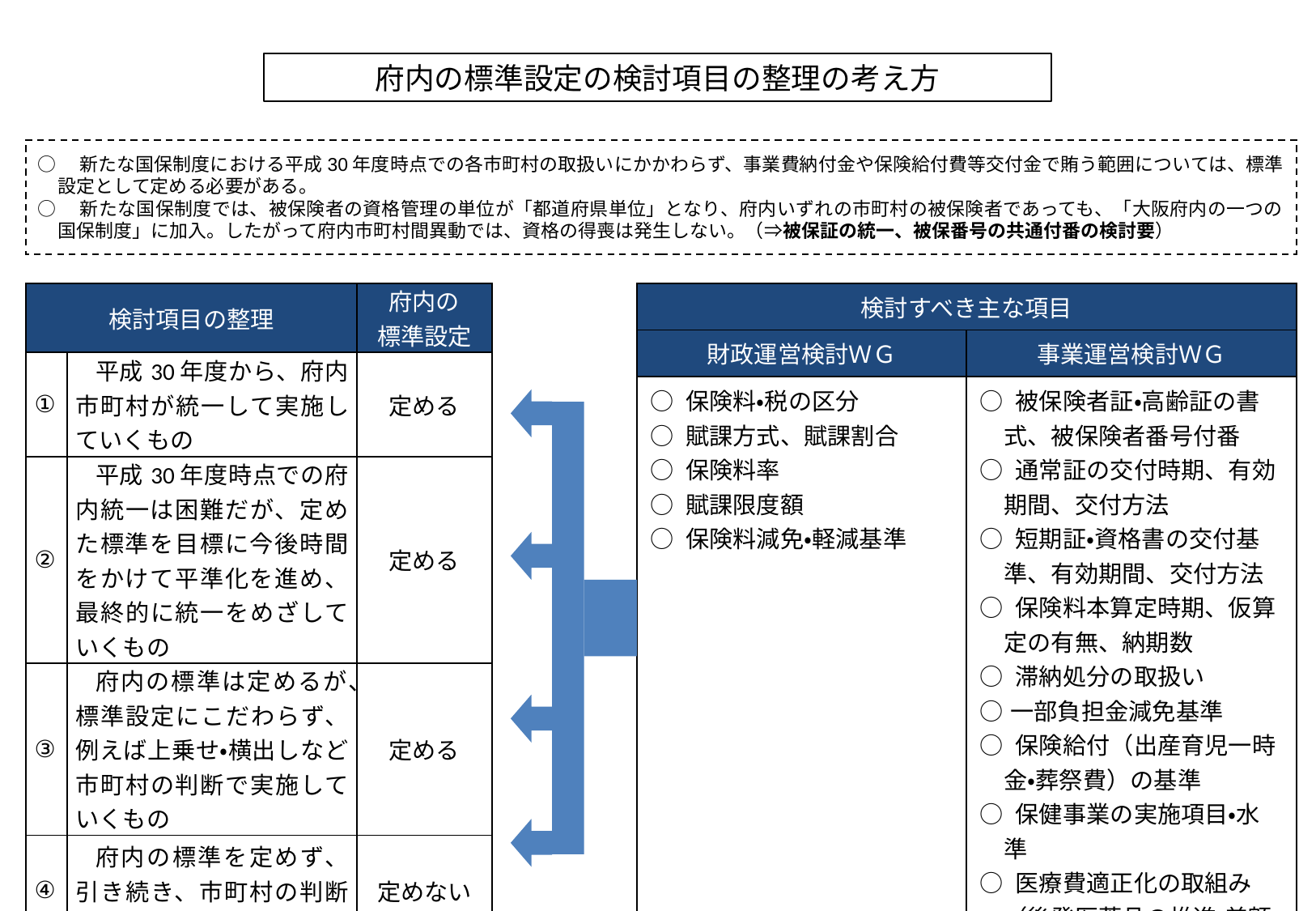

# 府内の標準設定の検討項目の整理の考え方
○　新たな国保制度における平成30年度時点での各市町村の取扱いにかかわらず、事業費納付金や保険給付費等交付金で賄う範囲については、標準設定として定める必要がある。
○　新たな国保制度では、被保険者の資格管理の単位が「都道府県単位」となり、府内いずれの市町村の被保険者であっても、「大阪府内の一つの国保制度」に加入。したがって府内市町村間異動では、資格の得喪は発生しない。（⇒被保証の統一、被保番号の共通付番の検討要）
| 検討すべき主な項目 |  |
| --- | --- |
| 財政運営検討ＷＧ | 事業運営検討ＷＧ |
| ○ 保険料・税の区分 ○ 賦課方式、賦課割合 ○ 保険料率 ○ 賦課限度額 ○ 保険料減免・軽減基準 | ○ 被保険者証・高齢証の書式、被保険者番号付番 ○ 通常証の交付時期、有効期間、交付方法 ○ 短期証・資格書の交付基準、有効期間、交付方法 ○ 保険料本算定時期、仮算定の有無、納期数 ○ 滞納処分の取扱い ○一部負担金減免基準 ○ 保険給付（出産育児一時金・葬祭費）の基準 ○ 保健事業の実施項目・水準 ○ 医療費適正化の取組み（後発医薬品の推進・差額通知等） ○レセプト点検の実施内容 |
| 検討項目の整理 |  | 府内の 標準設定 |
| --- | --- | --- |
| ① | 平成30年度から、府内市町村が統一して実施していくもの | 定める |
| ② | 平成30年度時点での府内統一は困難だが、定めた標準を目標に今後時間をかけて平準化を進め、最終的に統一をめざしていくもの | 定める |
| ③ | 府内の標準は定めるが、標準設定にこだわらず、例えば上乗せ・横出しなど市町村の判断で実施していくもの | 定める |
| ④ | 府内の標準を定めず、引き続き、市町村の判断で実施していくもの | 定めない |